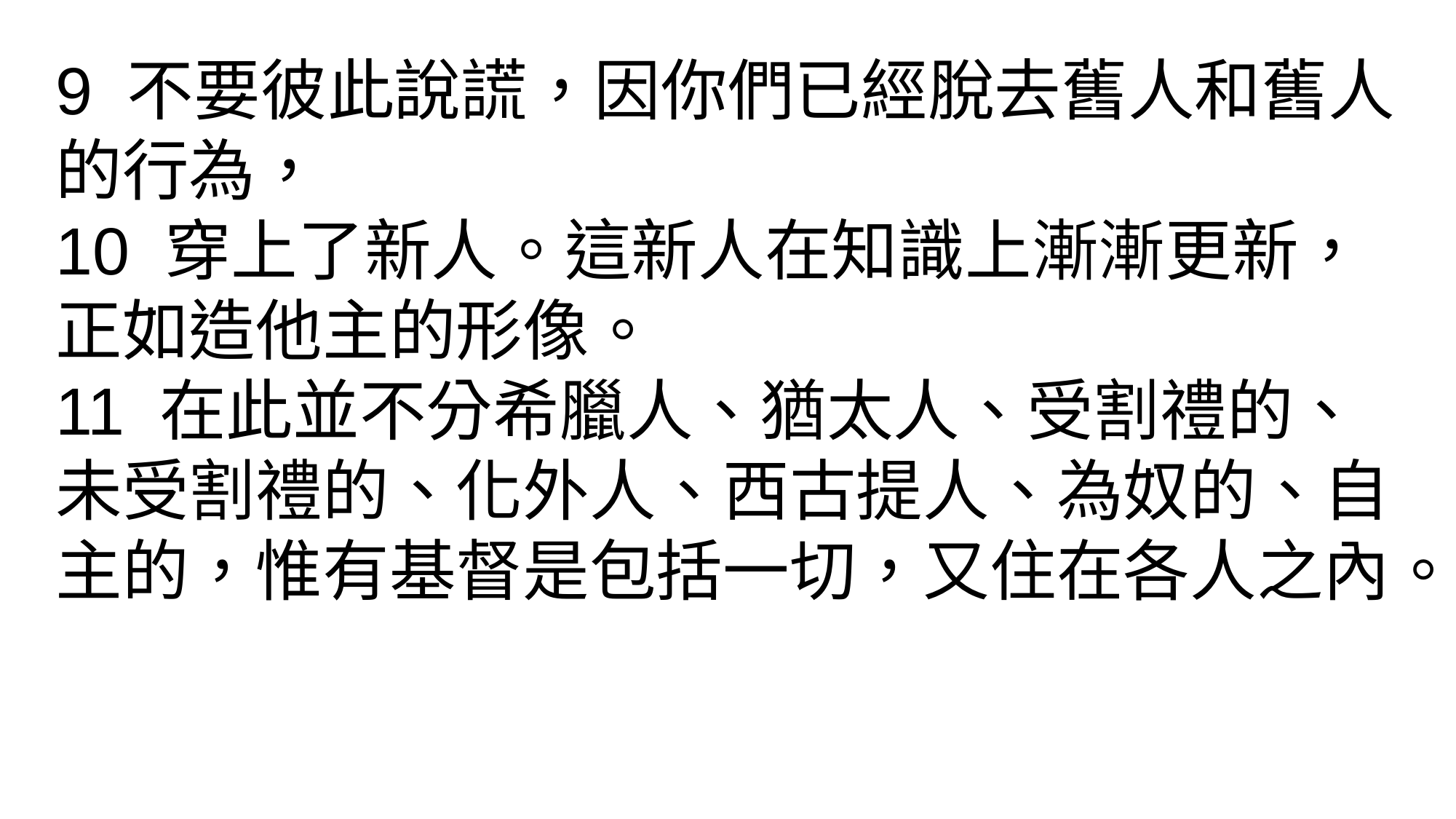

9 不要彼此說謊，因你們已經脫去舊人和舊人的行為，
10 穿上了新人。這新人在知識上漸漸更新，正如造他主的形像。
11 在此並不分希臘人、猶太人、受割禮的、未受割禮的、化外人、西古提人、為奴的、自主的，惟有基督是包括一切，又住在各人之內。